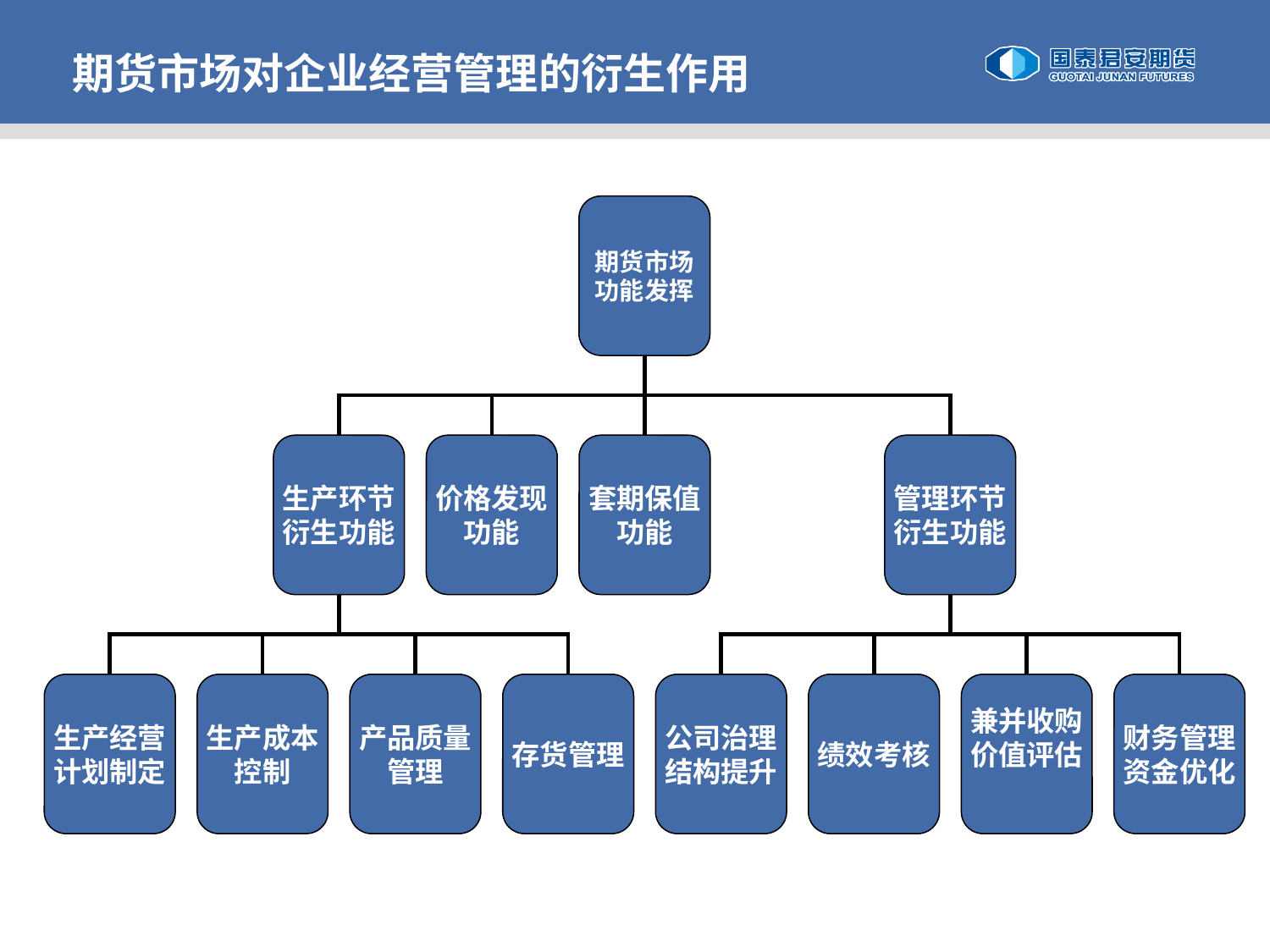

期货市场对企业经营管理的衍生作用
期货市场
功能发挥
生产环节
衍生功能
价格发现
功能
套期保值
功能
管理环节
衍生功能
生产经营
计划制定
生产成本
控制
产品质量
管理
存货管理
公司治理
结构提升
绩效考核
兼并收购
价值评估

财务管理
资金优化